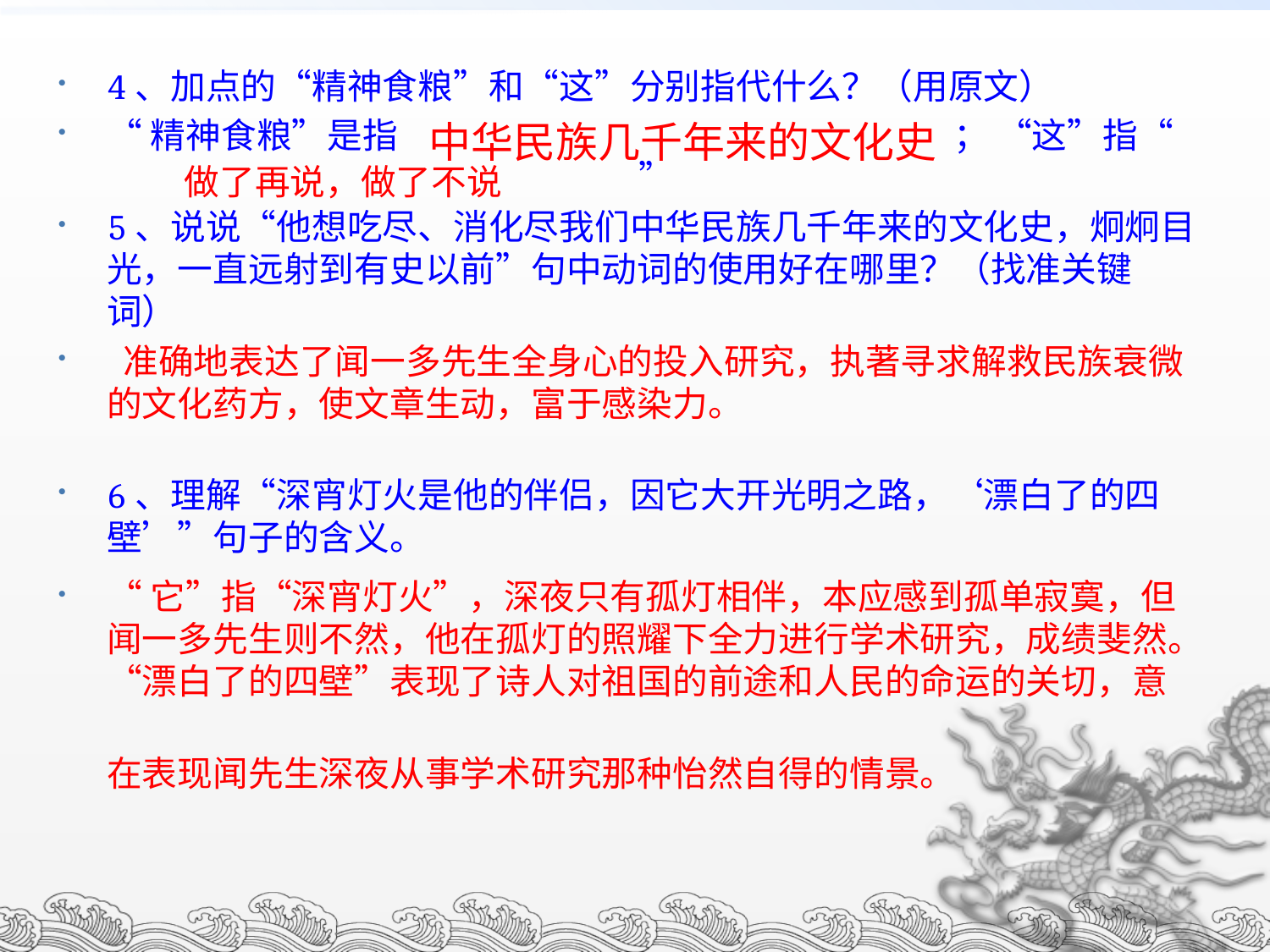

4、加点的“精神食粮”和“这”分别指代什么？（用原文）
“精神食粮”是指                                                                       ； “这”指“                                                                        ”
5、说说“他想吃尽、消化尽我们中华民族几千年来的文化史，炯炯目光，一直远射到有史以前”句中动词的使用好在哪里？（找准关键词）
 准确地表达了闻一多先生全身心的投入研究，执著寻求解救民族衰微的文化药方，使文章生动，富于感染力。
6、理解“深宵灯火是他的伴侣，因它大开光明之路，‘漂白了的四壁’”句子的含义。
“它”指“深宵灯火”，深夜只有孤灯相伴，本应感到孤单寂寞，但闻一多先生则不然，他在孤灯的照耀下全力进行学术研究，成绩斐然。“漂白了的四壁”表现了诗人对祖国的前途和人民的命运的关切，意在表现闻先生深夜从事学术研究那种怡然自得的情景。
中华民族几千年来的文化史
做了再说，做了不说